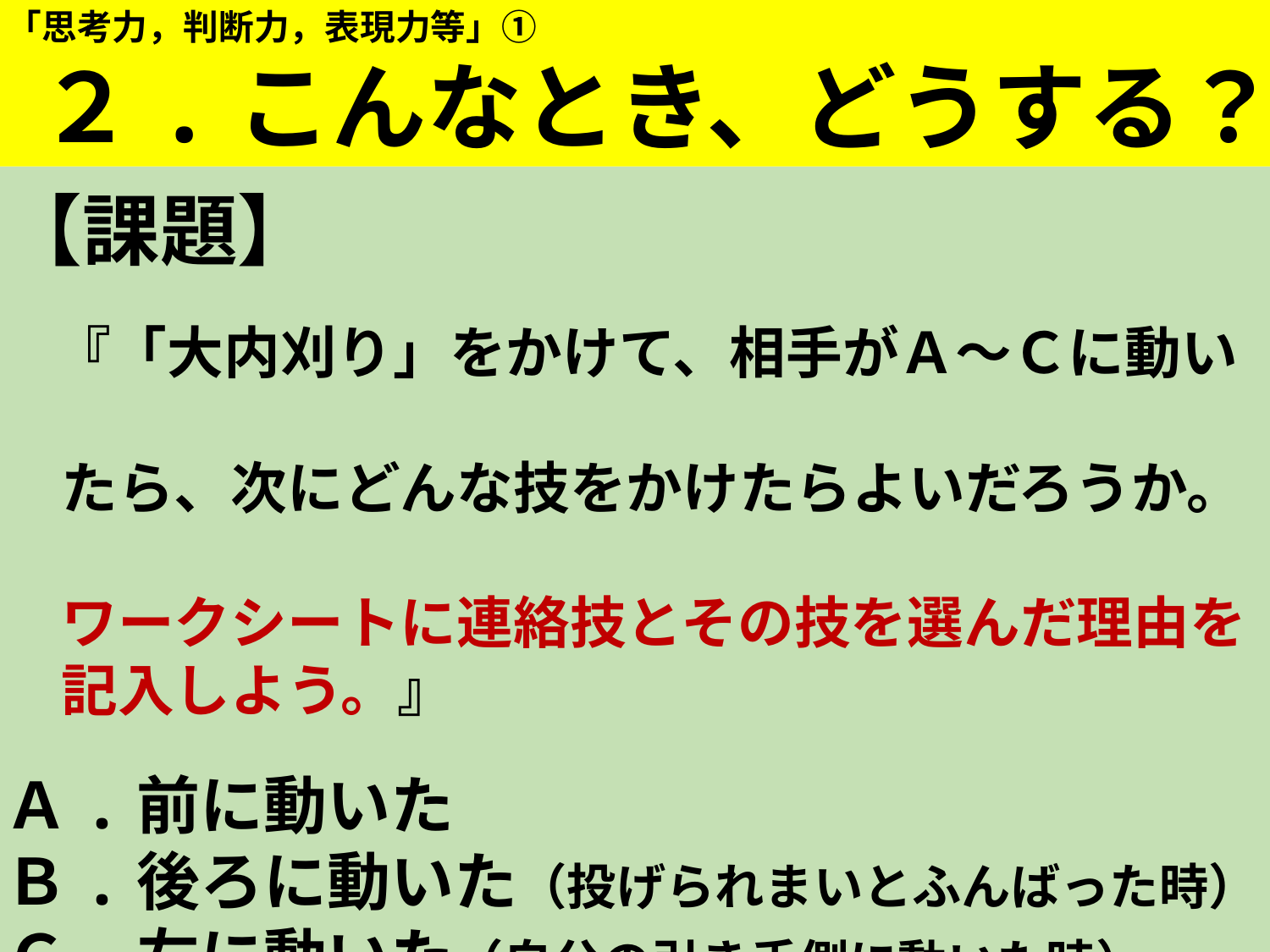

「思考力，判断力，表現力等」①
　２.こんなとき、どうする？
【課題】

　『「大内刈り」をかけて、相手がＡ～Ｃに動い
　たら、次にどんな技をかけたらよいだろうか。
　ワークシートに連絡技とその技を選んだ理由を
　記入しよう。』

Ａ.前に動いた
Ｂ.後ろに動いた（投げられまいとふんばった時）
Ｃ.左に動いた（自分の引き手側に動いた時）
☆次からのスライドをヒントに考えてみよう！

5